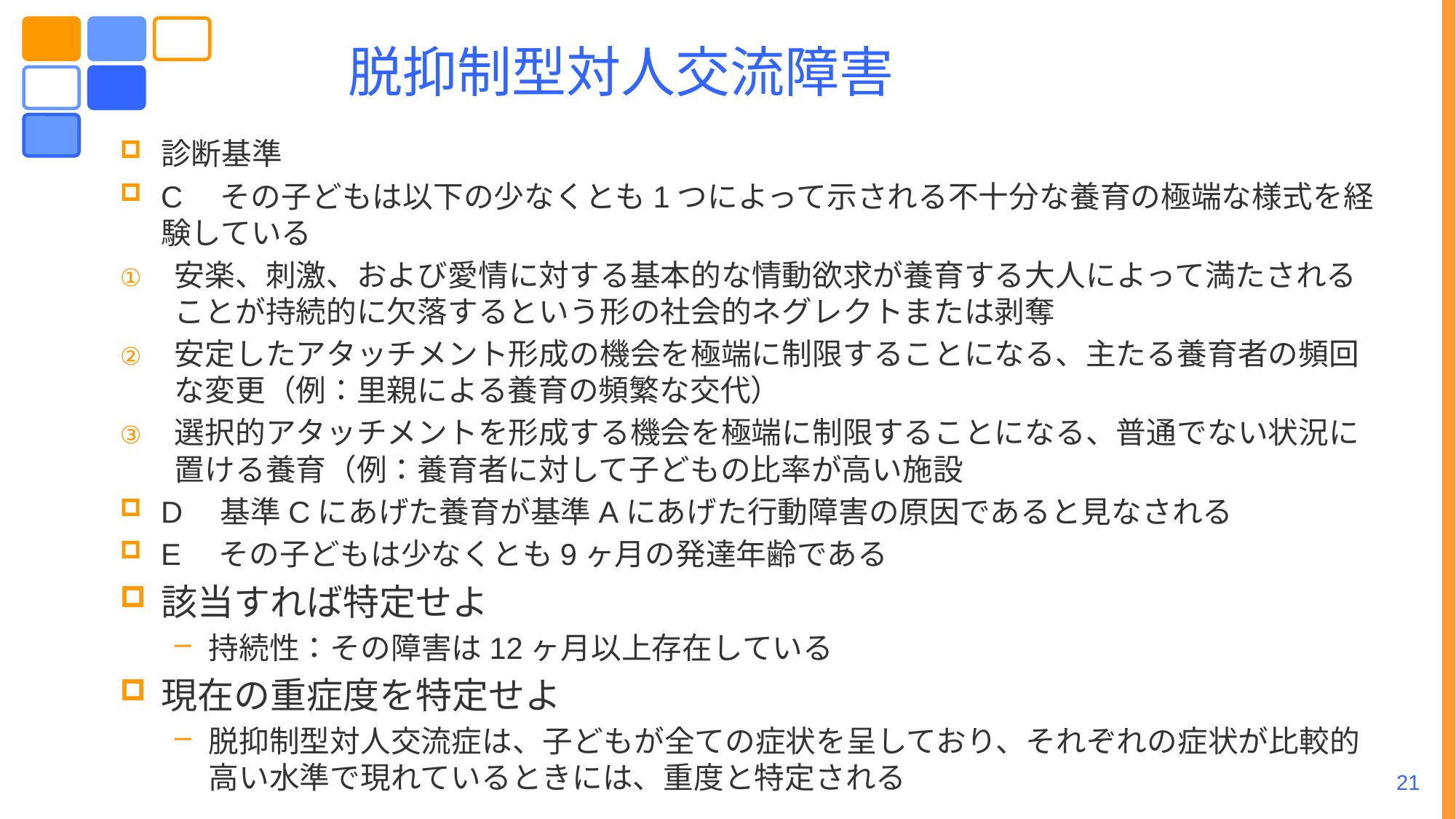

# 脱抑制型対人交流障害
診断基準
C　その子どもは以下の少なくとも1つによって示される不十分な養育の極端な様式を経験している
安楽、刺激、および愛情に対する基本的な情動欲求が養育する大人によって満たされることが持続的に欠落するという形の社会的ネグレクトまたは剥奪
安定したアタッチメント形成の機会を極端に制限することになる、主たる養育者の頻回な変更（例：里親による養育の頻繁な交代）
選択的アタッチメントを形成する機会を極端に制限することになる、普通でない状況に置ける養育（例：養育者に対して子どもの比率が高い施設
D　基準Cにあげた養育が基準Aにあげた行動障害の原因であると見なされる
E　その子どもは少なくとも9ヶ月の発達年齢である
該当すれば特定せよ
持続性：その障害は12ヶ月以上存在している
現在の重症度を特定せよ
脱抑制型対人交流症は、子どもが全ての症状を呈しており、それぞれの症状が比較的高い水準で現れているときには、重度と特定される

21